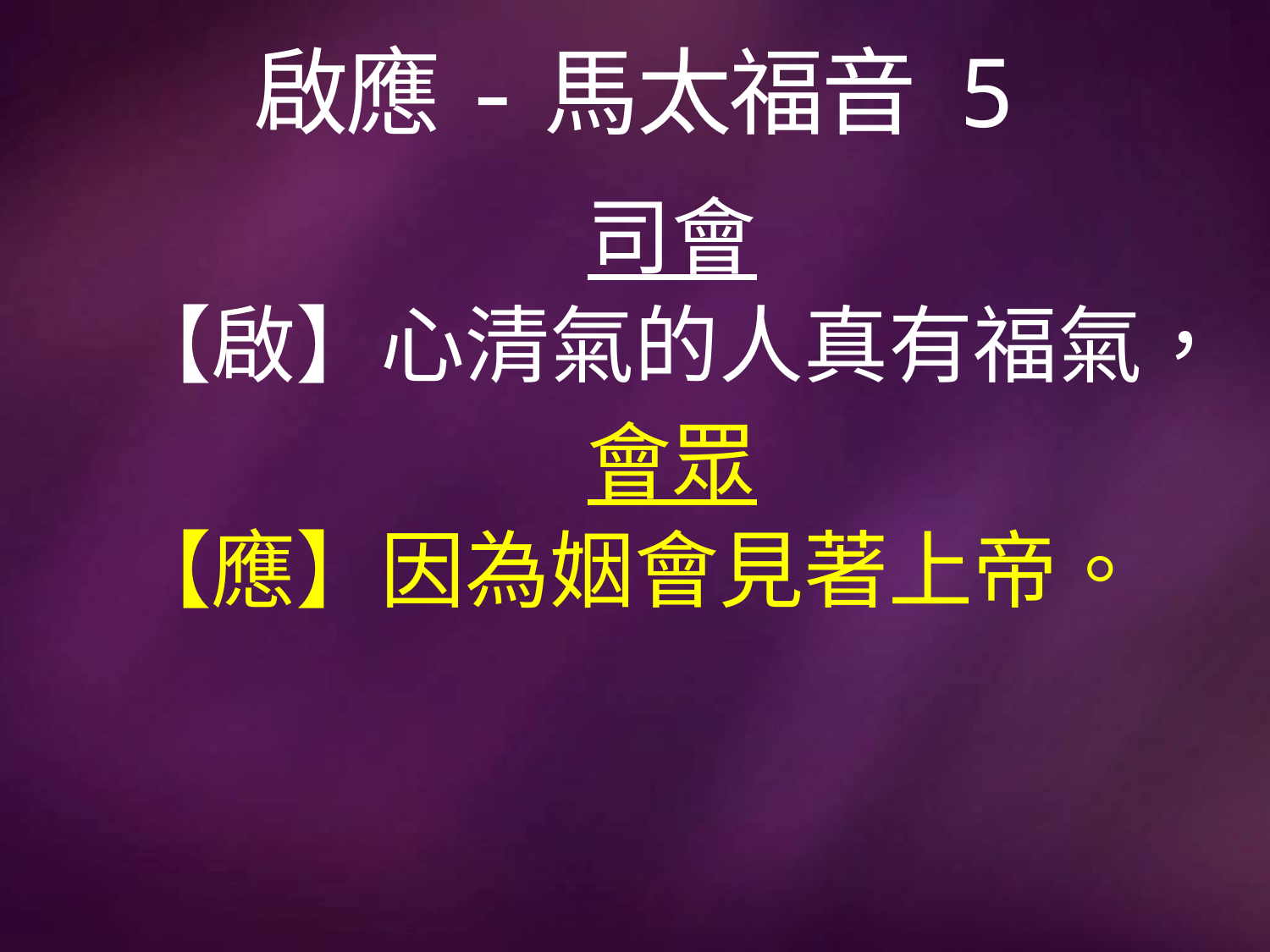

# 啟應-馬太福音 5
司會
【啟】心清氣的人真有福氣，

會眾
【應】因為姻會見著上帝。